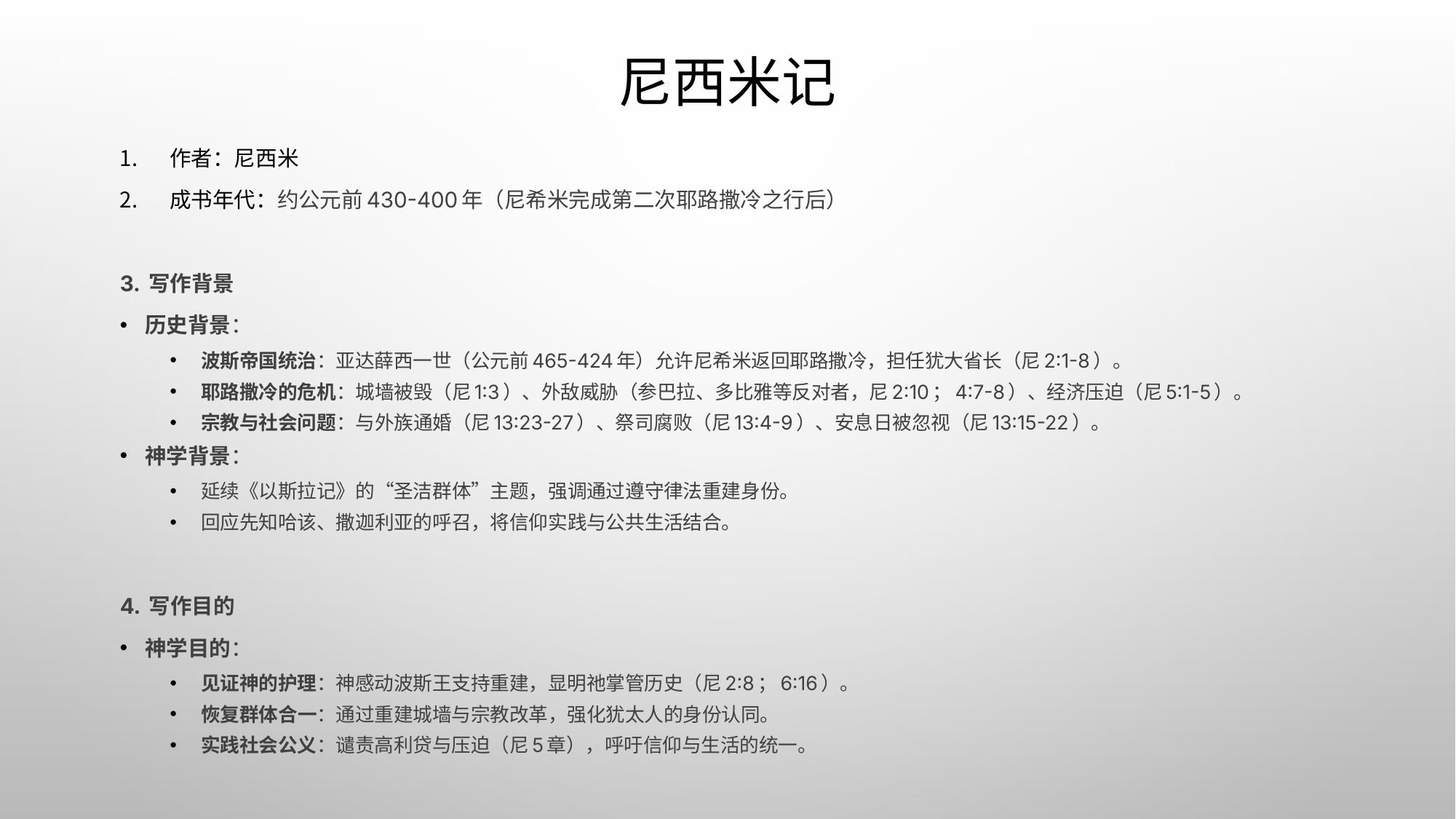

# 尼西米记
作者：尼西米
成书年代：约公元前430-400年（尼希米完成第二次耶路撒冷之行后）

3. 写作背景
历史背景：
波斯帝国统治：亚达薛西一世（公元前465-424年）允许尼希米返回耶路撒冷，担任犹大省长（尼2:1-8）。
耶路撒冷的危机：城墙被毁（尼1:3）、外敌威胁（参巴拉、多比雅等反对者，尼2:10；4:7-8）、经济压迫（尼5:1-5）。
宗教与社会问题：与外族通婚（尼13:23-27）、祭司腐败（尼13:4-9）、安息日被忽视（尼13:15-22）。
神学背景：
延续《以斯拉记》的“圣洁群体”主题，强调通过遵守律法重建身份。
回应先知哈该、撒迦利亚的呼召，将信仰实践与公共生活结合。

4. 写作目的
神学目的：
见证神的护理：神感动波斯王支持重建，显明祂掌管历史（尼2:8；6:16）。
恢复群体合一：通过重建城墙与宗教改革，强化犹太人的身份认同。
实践社会公义：谴责高利贷与压迫（尼5章），呼吁信仰与生活的统一。